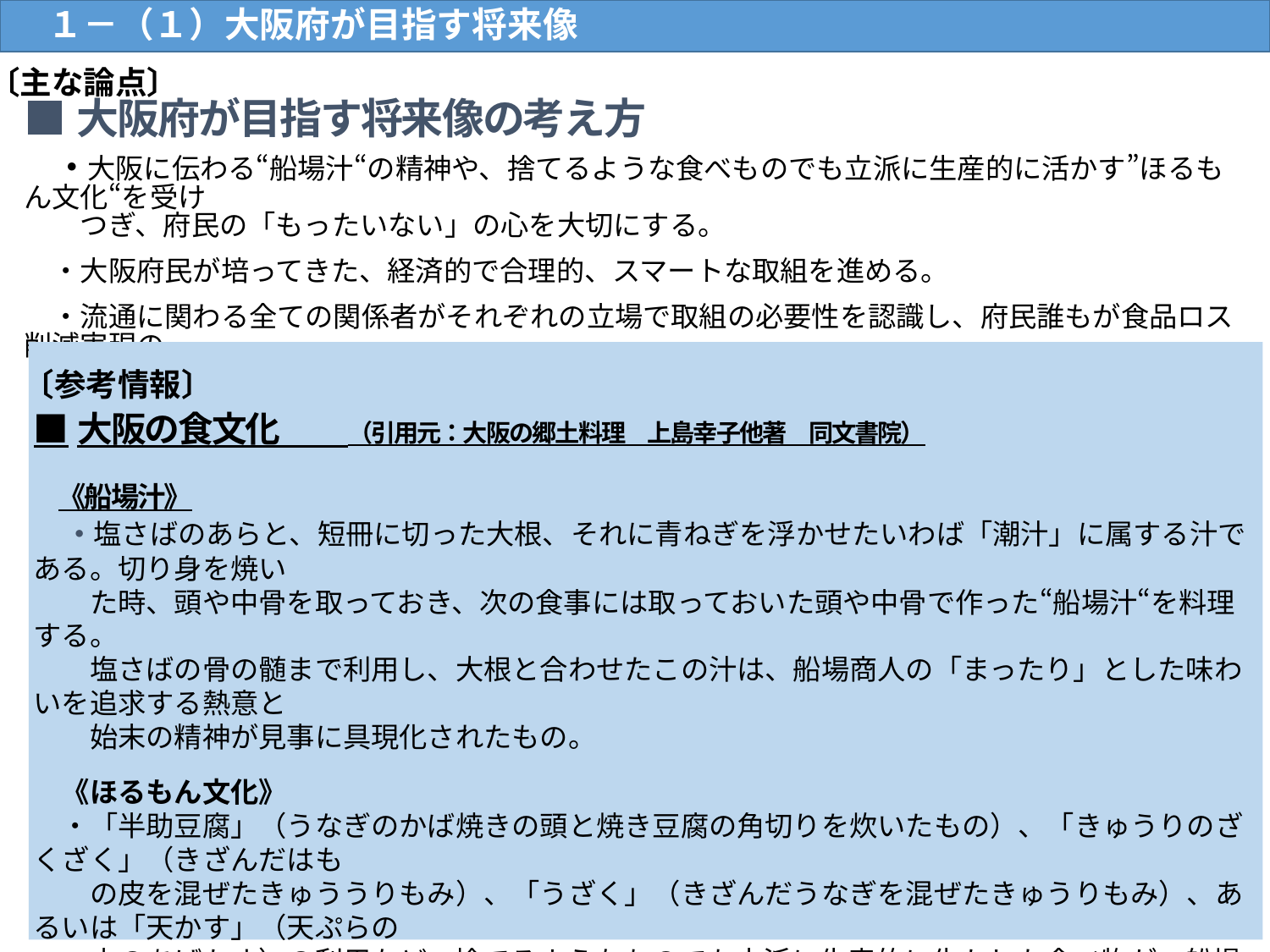

１－（１）大阪府が目指す将来像
3
〔主な論点〕
■大阪府が目指す将来像の考え方

　・大阪に伝わる“船場汁“の精神や、捨てるような食べものでも立派に生産的に活かす”ほるもん文化“を受け
　　つぎ、府民の「もったいない」の心を大切にする。

　・大阪府民が培ってきた、経済的で合理的、スマートな取組を進める。

　・流通に関わる全ての関係者がそれぞれの立場で取組の必要性を認識し、府民誰もが食品ロス削減実現の
　　ための具体的な行動をとる。

■大阪の食文化　　（引用元：大阪の郷土料理　上島幸子他著　同文書院）

　《船場汁》
　・塩さばのあらと、短冊に切った大根、それに青ねぎを浮かせたいわば「潮汁」に属する汁である。切り身を焼い
　　た時、頭や中骨を取っておき、次の食事には取っておいた頭や中骨で作った“船場汁“を料理する。
　　塩さばの骨の髄まで利用し、大根と合わせたこの汁は、船場商人の「まったり」とした味わいを追求する熱意と
　　始末の精神が見事に具現化されたもの。

　《ほるもん文化》
　・「半助豆腐」（うなぎのかば焼きの頭と焼き豆腐の角切りを炊いたもの）、「きゅうりのざくざく」（きざんだはも
　　の皮を混ぜたきゅううりもみ）、「うざく」（きざんだうなぎを混ぜたきゅうりもみ）、あるいは「天かす」（天ぷらの
　　衣のあげかす）の利用など、捨てるようなものでも立派に生産的に生かした食べ物が、船場のおばんざい
　（日常食のおかず）の特徴ではないだろうか。物の豊かさ、乏しさにかかわらず現代人が学びたい知恵と技で
　　ある。

　・大阪船場には、合理性と始末の精神を美徳とする食文化があった。

　〔参考情報〕